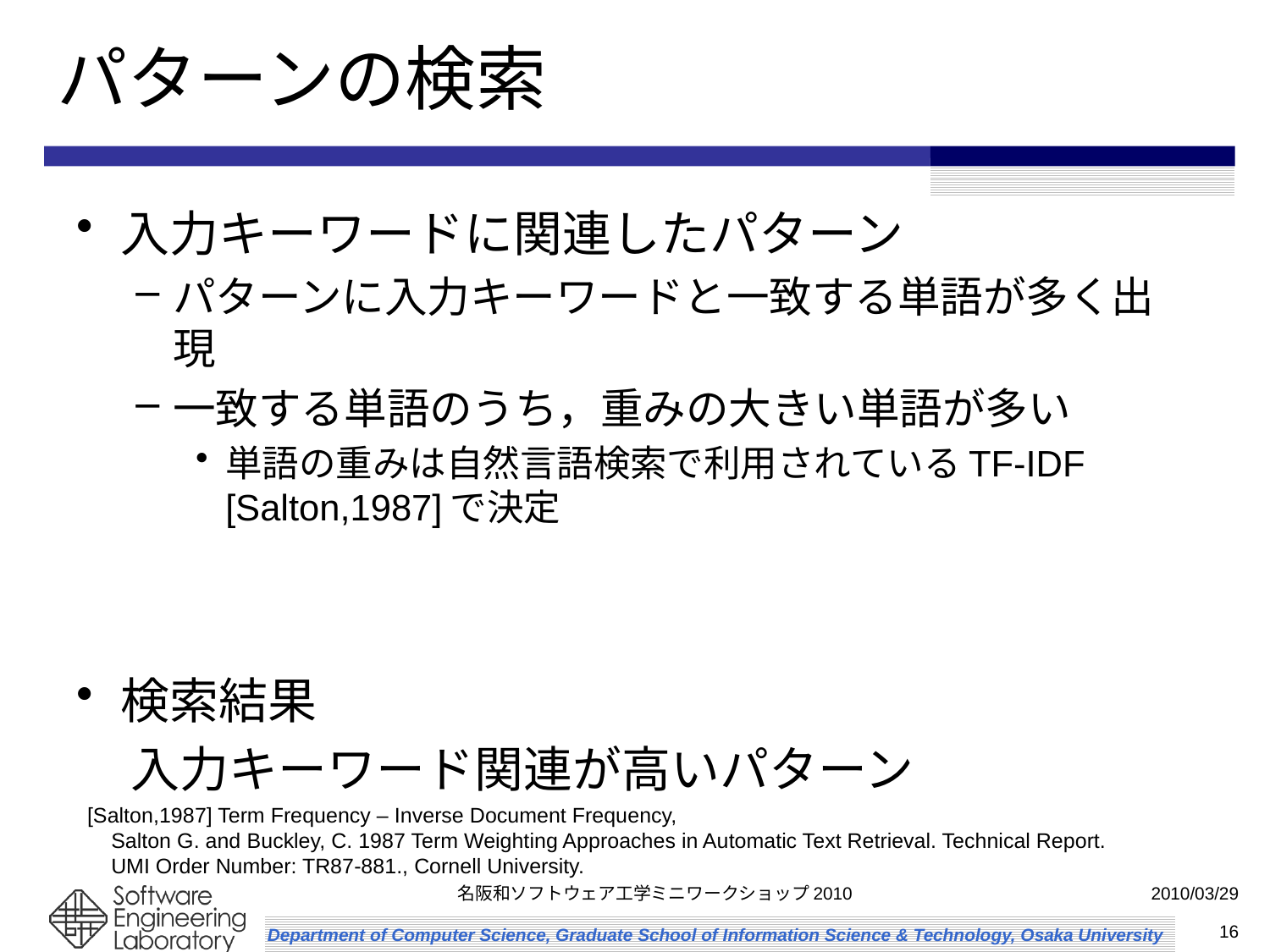

# パターンの検索
入力キーワードに関連したパターン
パターンに入力キーワードと一致する単語が多く出現
一致する単語のうち，重みの大きい単語が多い
単語の重みは自然言語検索で利用されているTF-IDF
[Salton,1987]で決定

検索結果
    入力キーワード関連が高いパターン
[Salton,1987] Term Frequency – Inverse Document Frequency,
    Salton G. and Buckley, C. 1987 Term Weighting Approaches in Automatic Text Retrieval. Technical Report.
    UMI Order Number: TR87-881., Cornell University.
名阪和ソフトウェア工学ミニワークショップ2010
2010/03/29
16